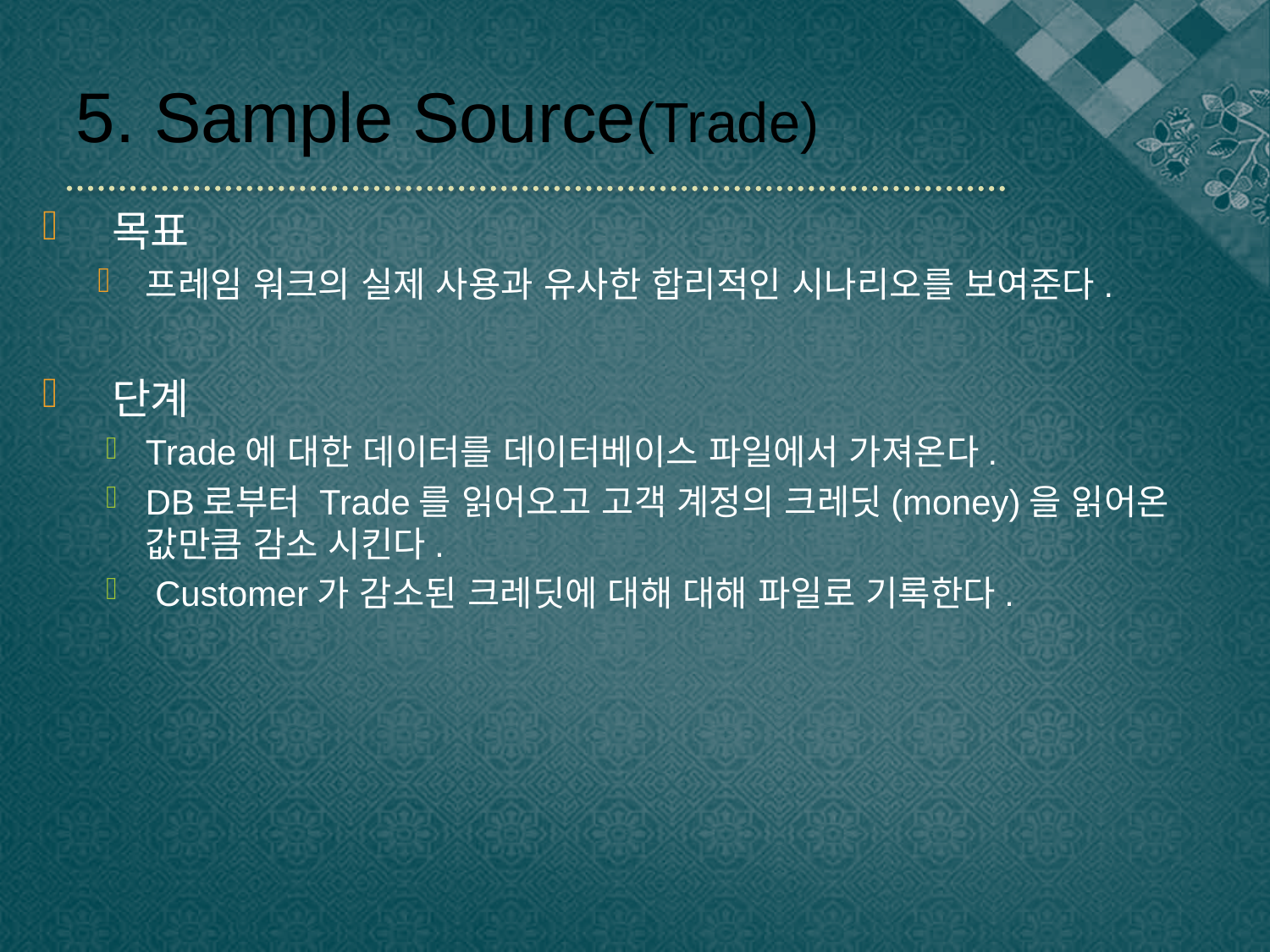

# 5. Sample Source(Trade)
 목표
프레임 워크의 실제 사용과 유사한 합리적인 시나리오를 보여준다.

 단계
Trade에 대한 데이터를 데이터베이스 파일에서 가져온다.
DB로부터 Trade를 읽어오고 고객 계정의 크레딧(money)을 읽어온 값만큼 감소 시킨다.
 Customer가 감소된 크레딧에 대해 대해 파일로 기록한다.